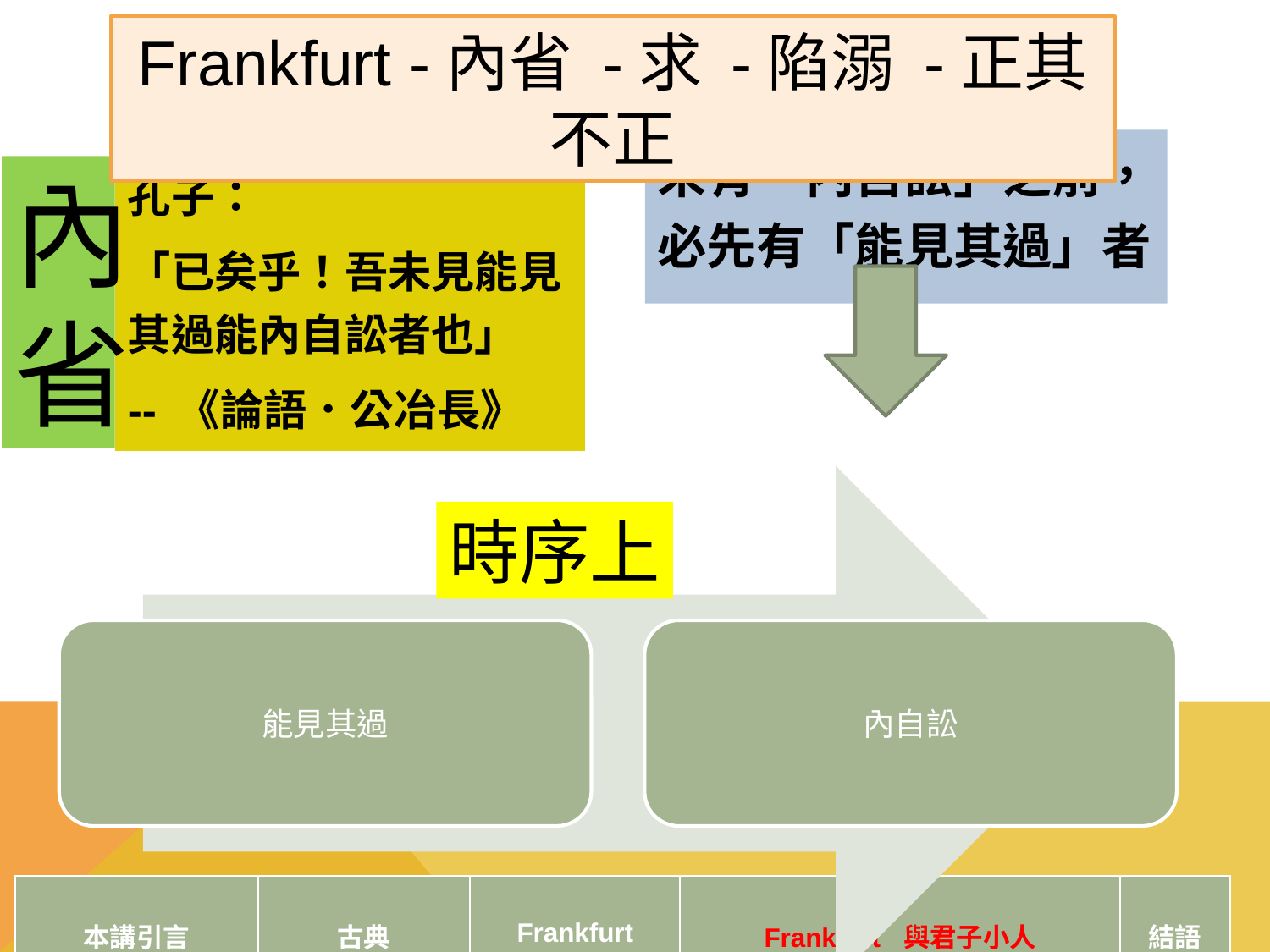

Frankfurt -內省 -求 -陷溺 -正其不正
未有「內自訟」之前，必先有「能見其過」者
內省
孔子：
「已矣乎！吾未見能見其過能內自訟者也」
-- 《論語．公冶長》

能見其過
內自訟
時序上
| 本講引言 | 古典 | Frankfurt | Frankfurt 與君子小人 | 結語 |
| --- | --- | --- | --- | --- |